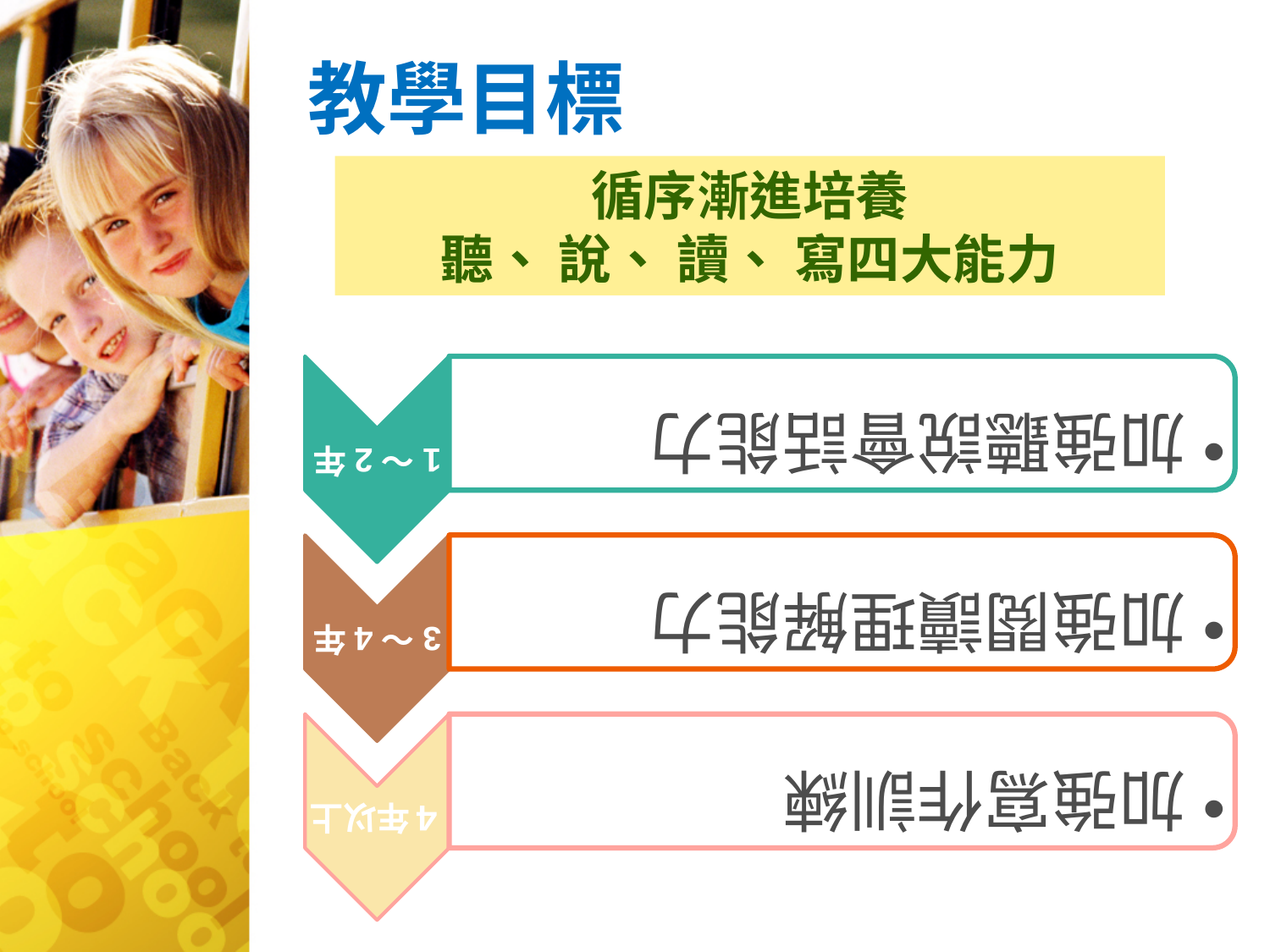

# 教學目標
循序漸進培養
聽、 說、 讀、 寫四大能力

1～2年
加強聽說會話能力
3～4年
加強閱讀理解能力
４年以上
加強寫作訓練